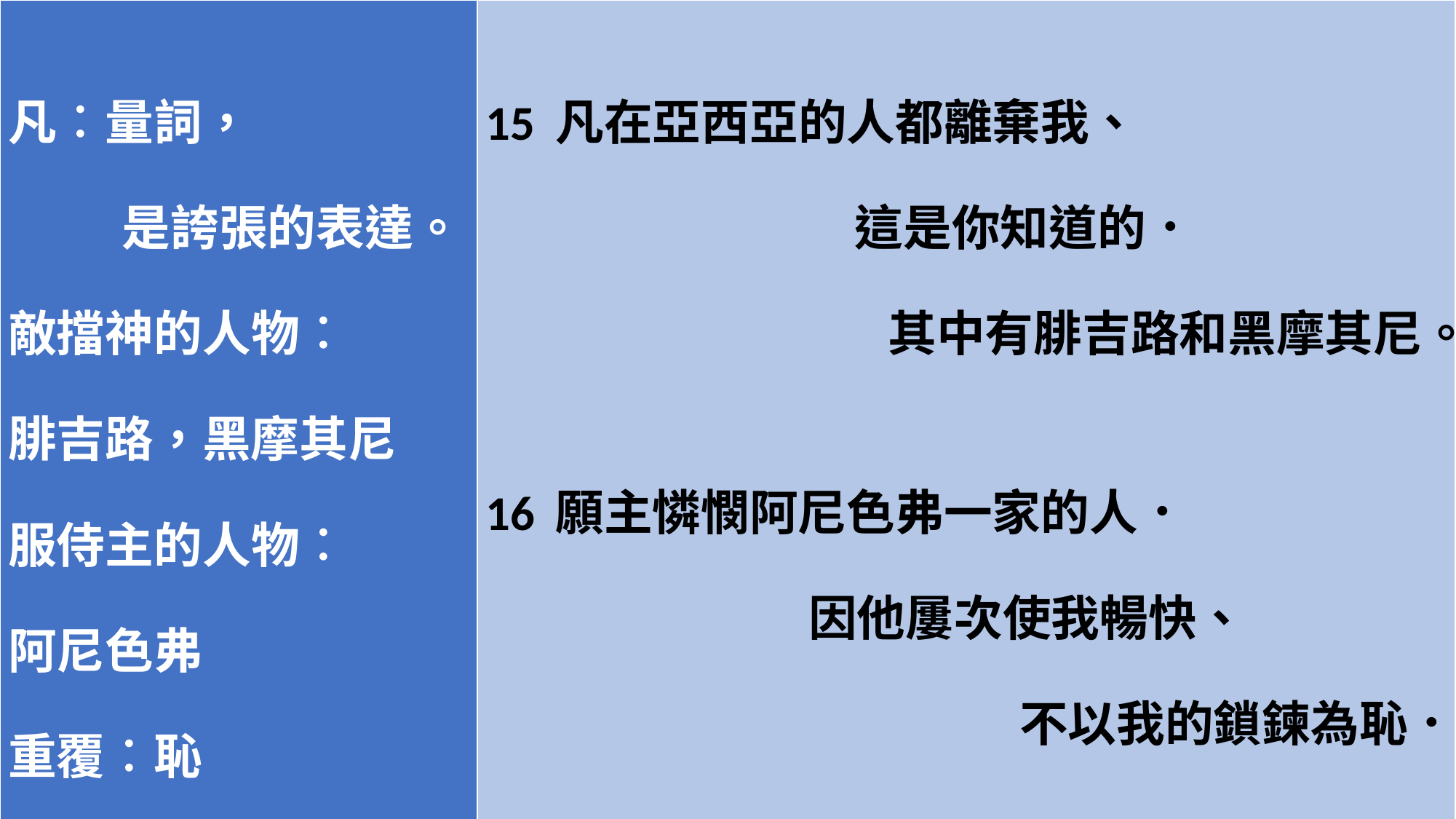

| 凡︰量詞， 是誇張的表達。 敵擋神的人物︰ 腓吉路，黑摩其尼 服侍主的人物︰ 阿尼色弗 重覆︰恥 | 15 凡在亞西亞的人都離棄我、 這是你知道的． 其中有腓吉路和黑摩其尼。 16 願主憐憫阿尼色弗一家的人． 因他屢次使我暢快、 不以我的鎖鍊為恥． |
| --- | --- |
#
| 觀察 | 經文 |
| --- | --- |